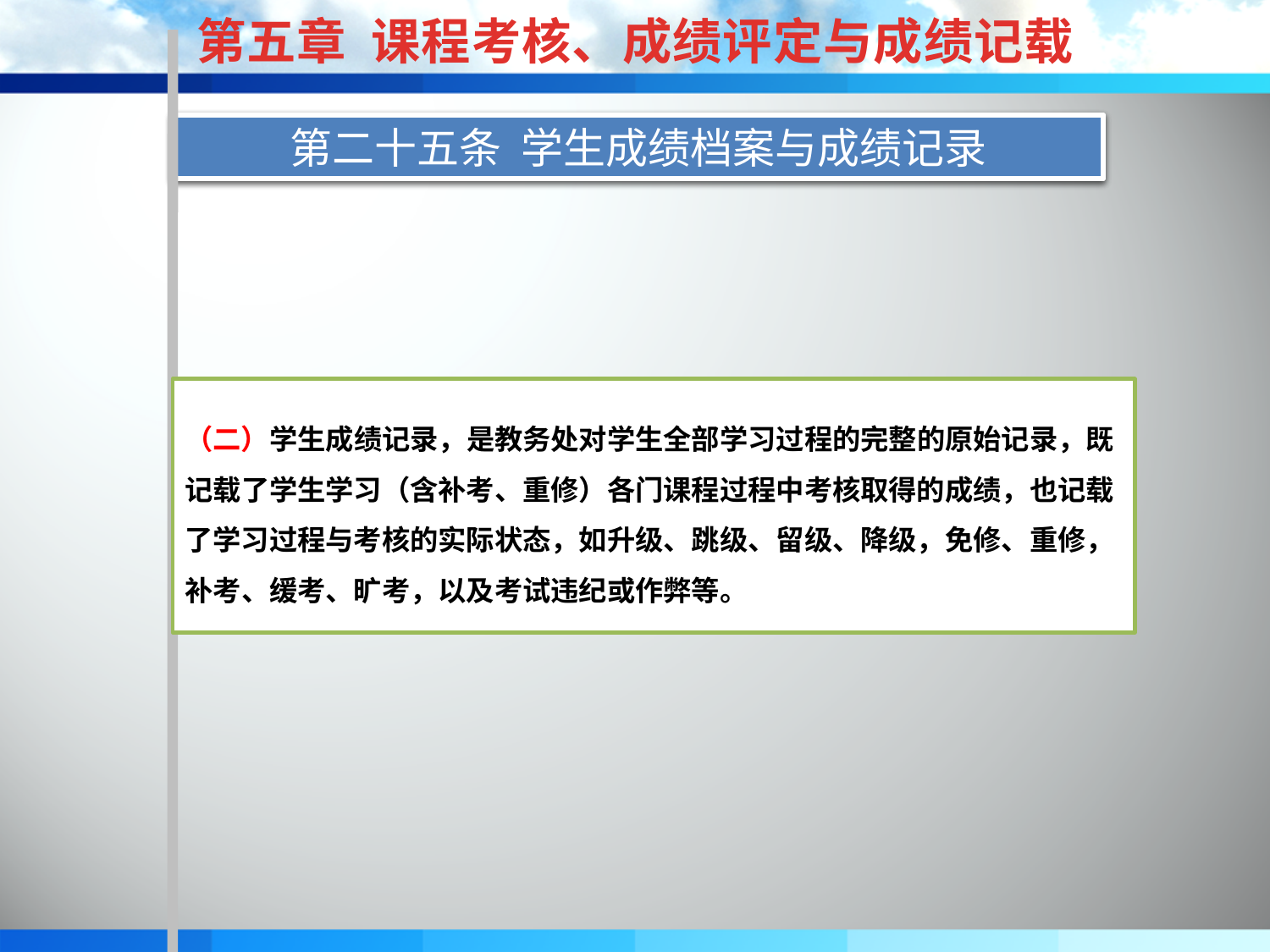

第五章  课程考核、成绩评定与成绩记载
第二十四条  课程成绩查询
第二十五条  学生成绩档案与成绩记录
（二）学生成绩记录，是教务处对学生全部学习过程的完整的原始记录，既记载了学生学习（含补考、重修）各门课程过程中考核取得的成绩，也记载了学习过程与考核的实际状态，如升级、跳级、留级、降级，免修、重修，补考、缓考、旷考，以及考试违纪或作弊等。